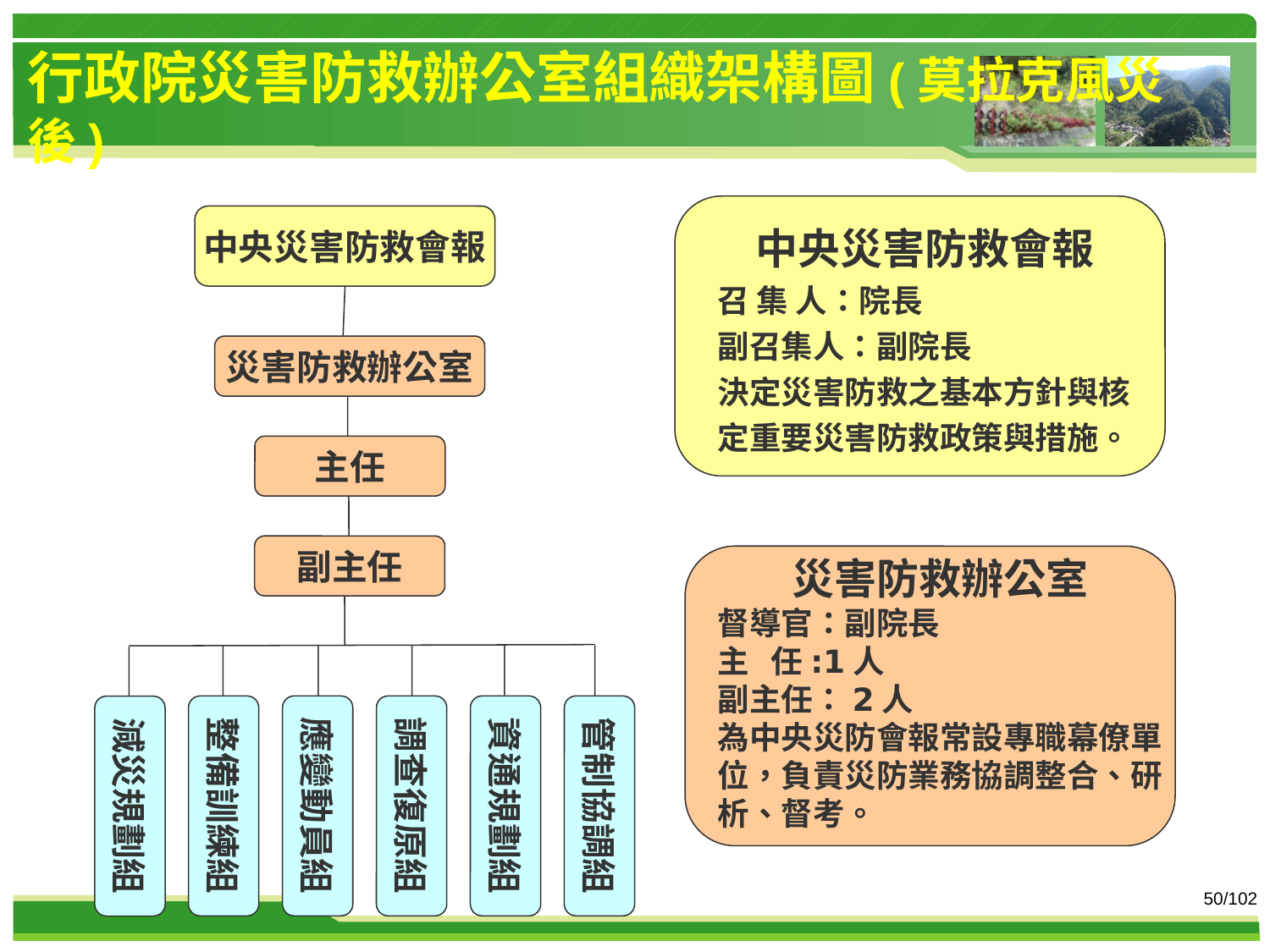

# 行政院災害防救辦公室組織架構圖(莫拉克風災後)

中央災害防救會報
中央災害防救會報
召 集 人：院長
副召集人：副院長
決定災害防救之基本方針與核定重要災害防救政策與措施。

災害防救辦公室

主任

副主任

災害防救辦公室
督導官：副院長
主   任:1人
副主任：2人
為中央災防會報常設專職幕僚單位，負責災防業務協調整合、研析、督考。

整備訓練組
應變動員組
調查復原組
資通規劃組
管制協調組
減災規劃組
50/102